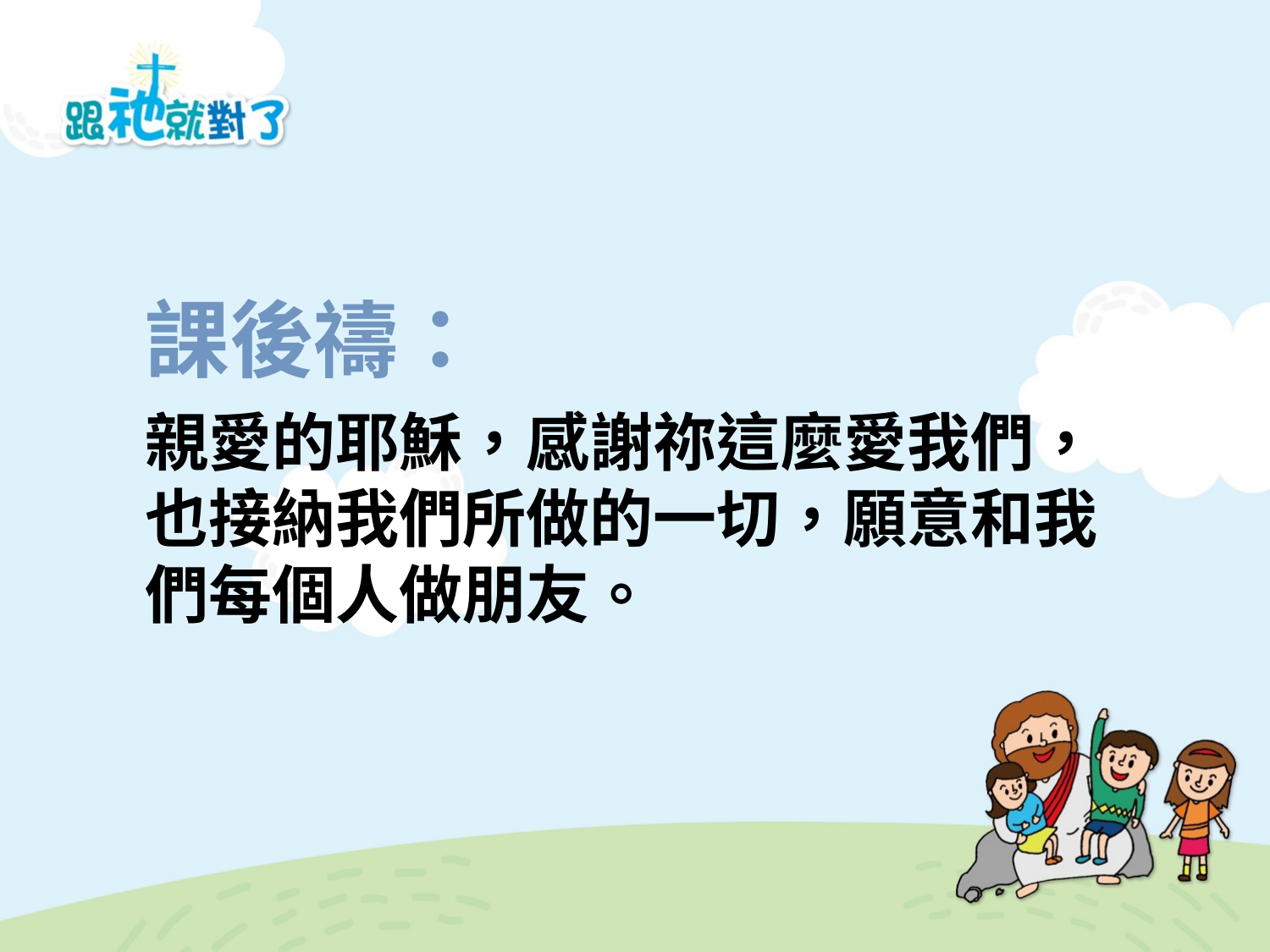

課後禱：
親愛的耶穌，感謝祢這麼愛我們，也接納我們所做的一切，願意和我們每個人做朋友。